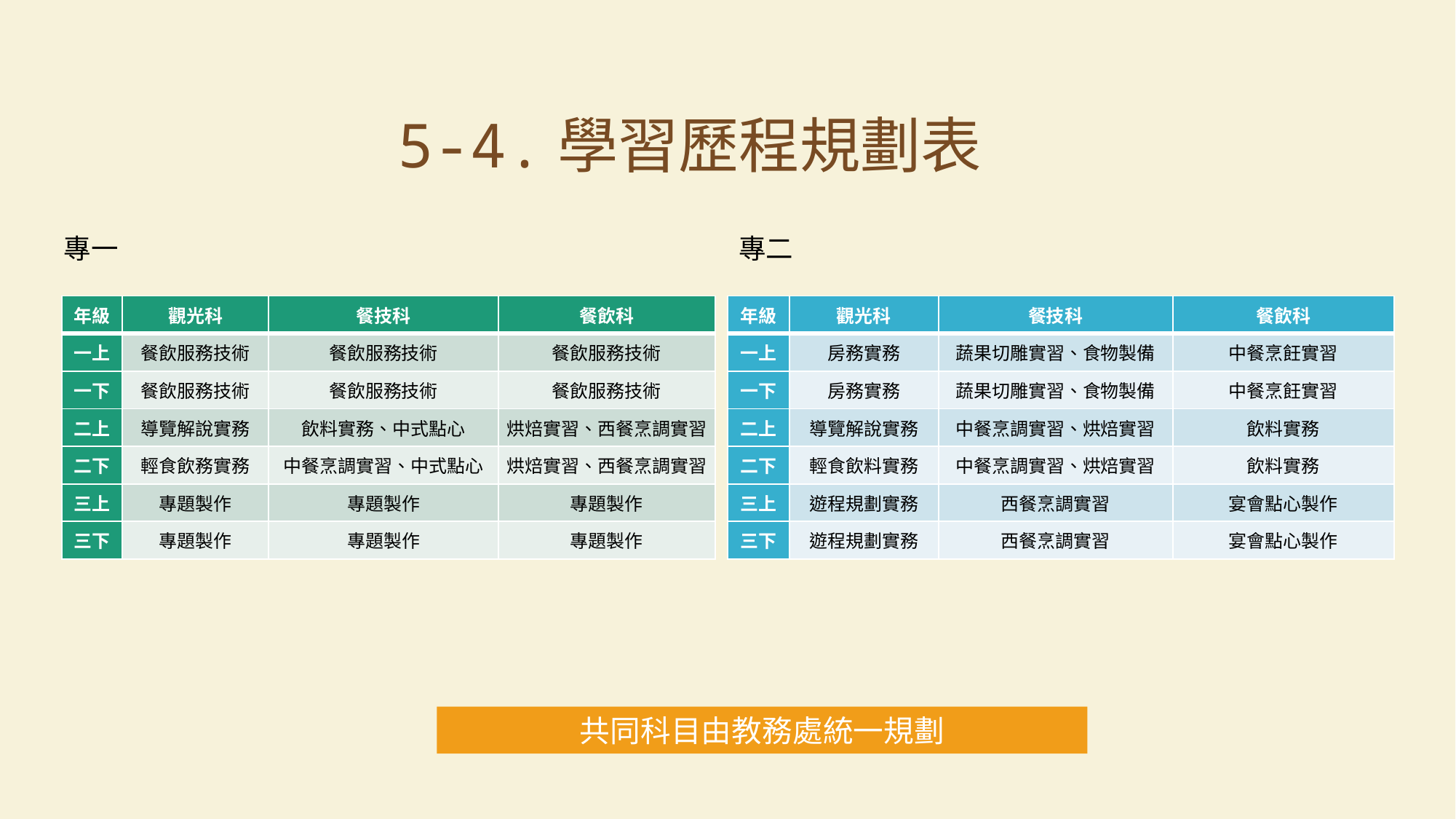

5-4.學習歷程規劃表
專一
專二
| 年級 | 觀光科 | 餐技科 | 餐飲科 |
| --- | --- | --- | --- |
| 一上 | 餐飲服務技術 | 餐飲服務技術 | 餐飲服務技術 |
| 一下 | 餐飲服務技術 | 餐飲服務技術 | 餐飲服務技術 |
| 二上 | 導覽解說實務 | 飲料實務、中式點心 | 烘焙實習、西餐烹調實習 |
| 二下 | 輕食飲務實務 | 中餐烹調實習、中式點心 | 烘焙實習、西餐烹調實習 |
| 三上 | 專題製作 | 專題製作 | 專題製作 |
| 三下 | 專題製作 | 專題製作 | 專題製作 |
| 年級 | 觀光科 | 餐技科 | 餐飲科 |
| --- | --- | --- | --- |
| 一上 | 房務實務 | 蔬果切雕實習、食物製備 | 中餐烹飪實習 |
| 一下 | 房務實務 | 蔬果切雕實習、食物製備 | 中餐烹飪實習 |
| 二上 | 導覽解說實務 | 中餐烹調實習、烘焙實習 | 飲料實務 |
| 二下 | 輕食飲料實務 | 中餐烹調實習、烘焙實習 | 飲料實務 |
| 三上 | 遊程規劃實務 | 西餐烹調實習 | 宴會點心製作 |
| 三下 | 遊程規劃實務 | 西餐烹調實習 | 宴會點心製作 |
共同科目由教務處統一規劃